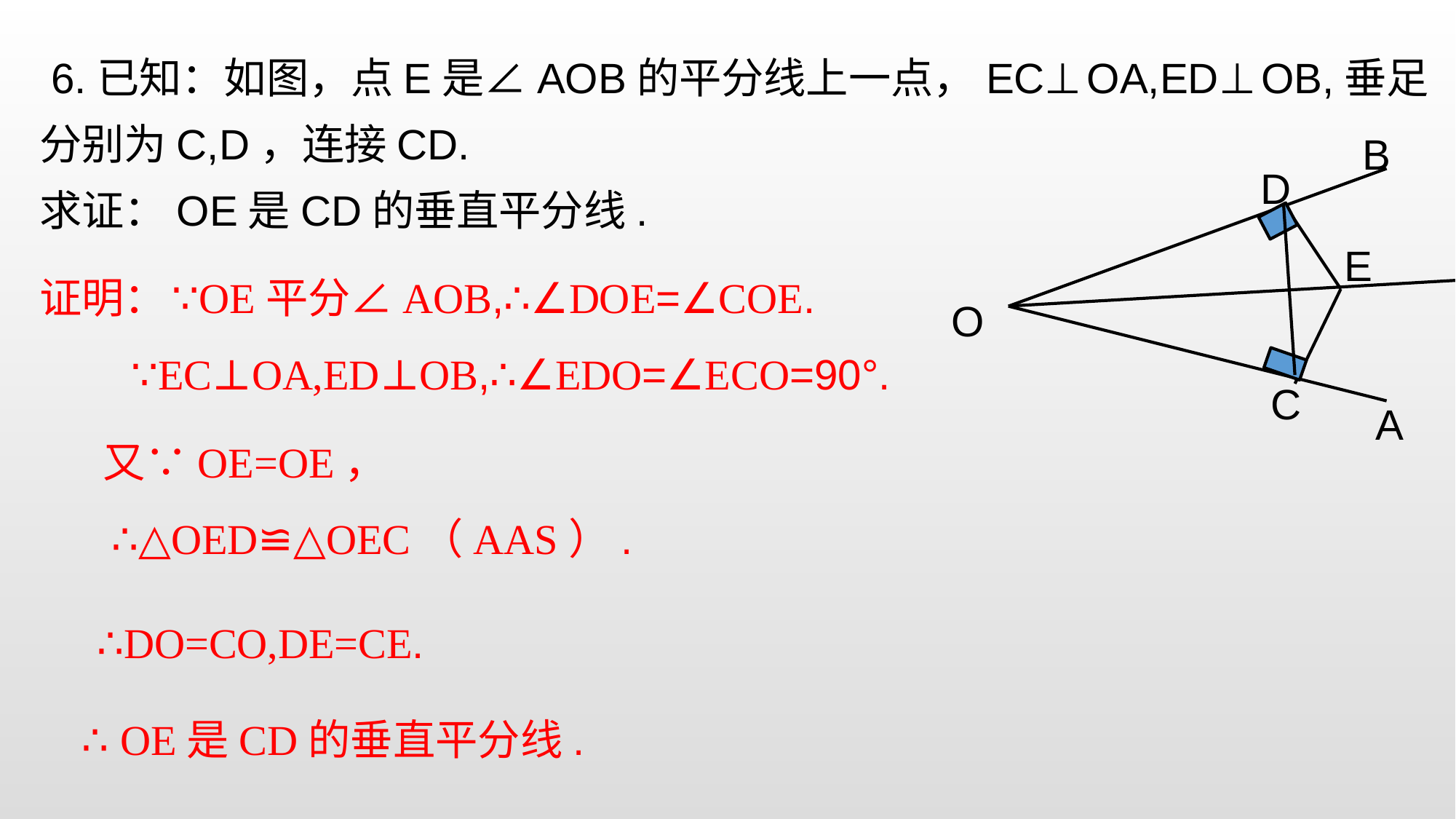

6.已知：如图，点E是∠AOB的平分线上一点，EC⊥OA,ED⊥OB,垂足分别为C,D，连接CD.
求证：OE是CD的垂直平分线.
B
D

E
O

C
A
证明：
∵OE平分∠AOB,∴∠DOE=∠COE.
∵EC⊥OA,ED⊥OB,∴∠EDO=∠ECO=90°.
   又∵OE=OE，
    ∴△OED≌△OEC（AAS）.
∴DO=CO,DE=CE.
∴ OE是CD的垂直平分线.